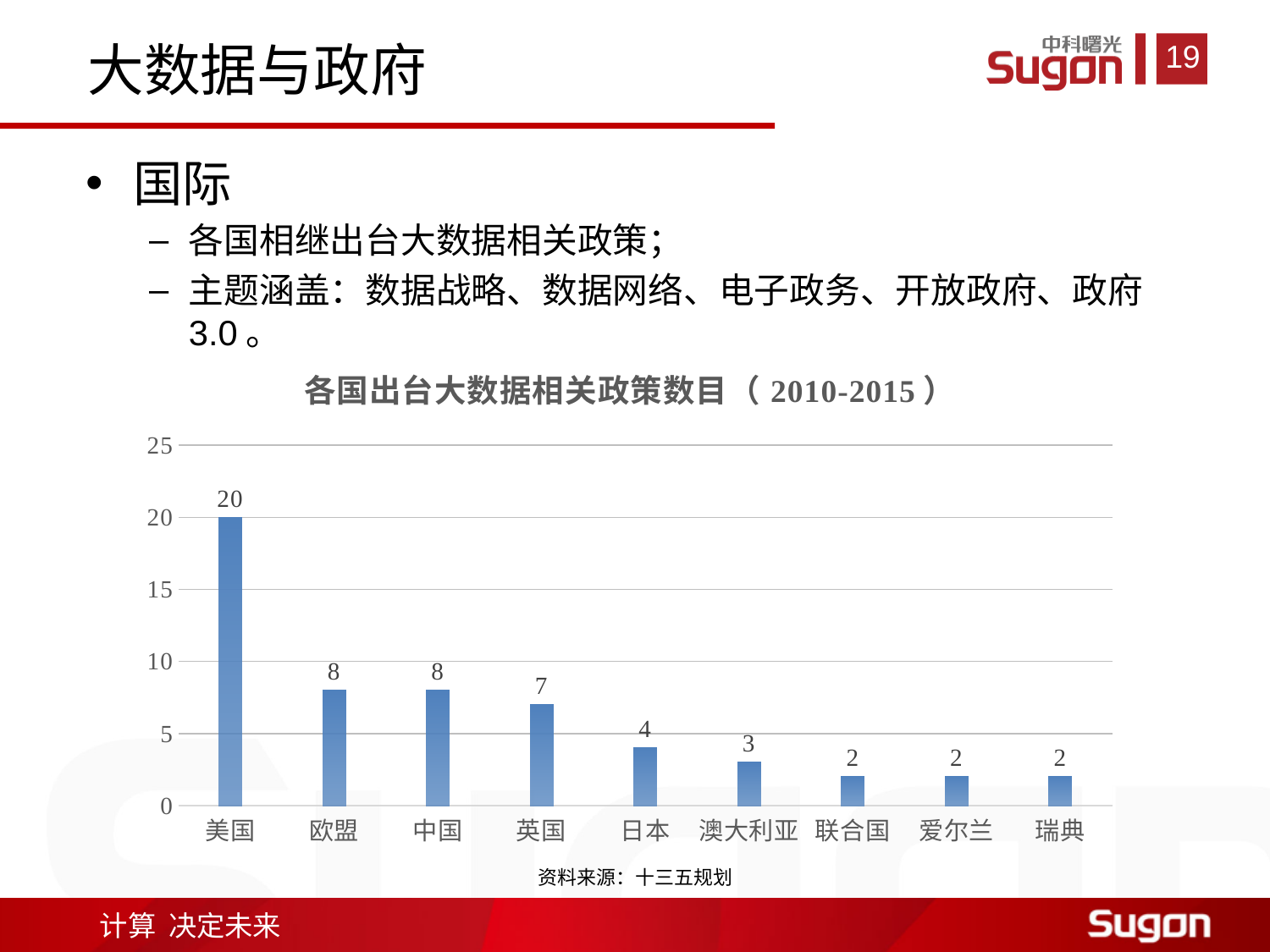

大数据与政府
国际
各国相继出台大数据相关政策；
主题涵盖：数据战略、数据网络、电子政务、开放政府、政府3.0。

### Chart: 各国出台大数据相关政策数目（2010-2015）

| Category |  |
|---|---|
| 美国 | 20.0 |
| 欧盟 | 8.0 |
| 中国 | 8.0 |
| 英国 | 7.0 |
| 日本 | 4.0 |
| 澳大利亚 | 3.0 |
| 联合国 | 2.0 |
| 爱尔兰 | 2.0 |
| 瑞典 | 2.0 |
资料来源：十三五规划